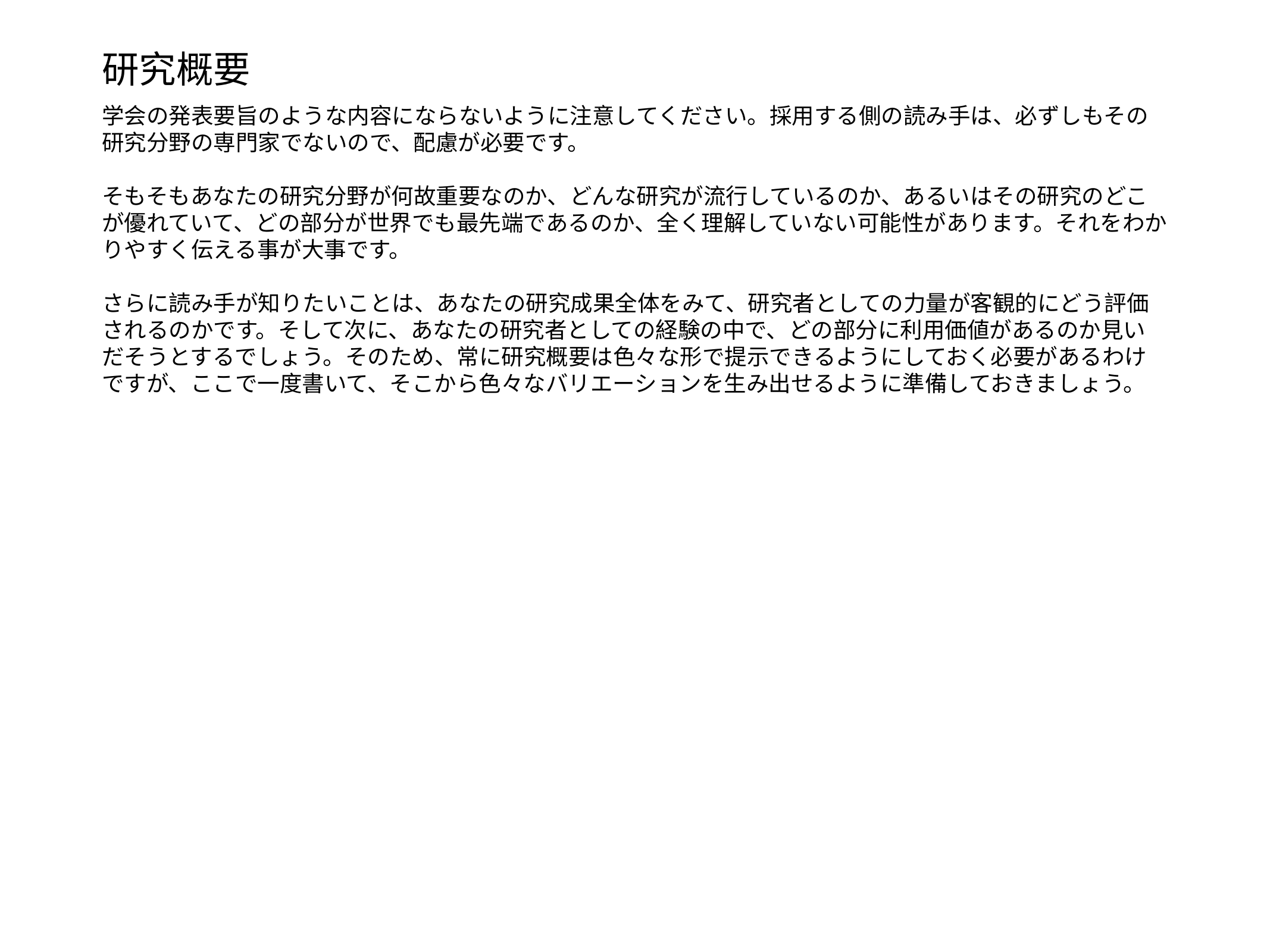

研究概要
学会の発表要旨のような内容にならないように注意してください。採用する側の読み手は、必ずしもその研究分野の専門家でないので、配慮が必要です。

そもそもあなたの研究分野が何故重要なのか、どんな研究が流行しているのか、あるいはその研究のどこが優れていて、どの部分が世界でも最先端であるのか、全く理解していない可能性があります。それをわかりやすく伝える事が大事です。

さらに読み手が知りたいことは、あなたの研究成果全体をみて、研究者としての力量が客観的にどう評価されるのかです。そして次に、あなたの研究者としての経験の中で、どの部分に利用価値があるのか見いだそうとするでしょう。そのため、常に研究概要は色々な形で提示できるようにしておく必要があるわけですが、ここで一度書いて、そこから色々なバリエーションを生み出せるように準備しておきましょう。